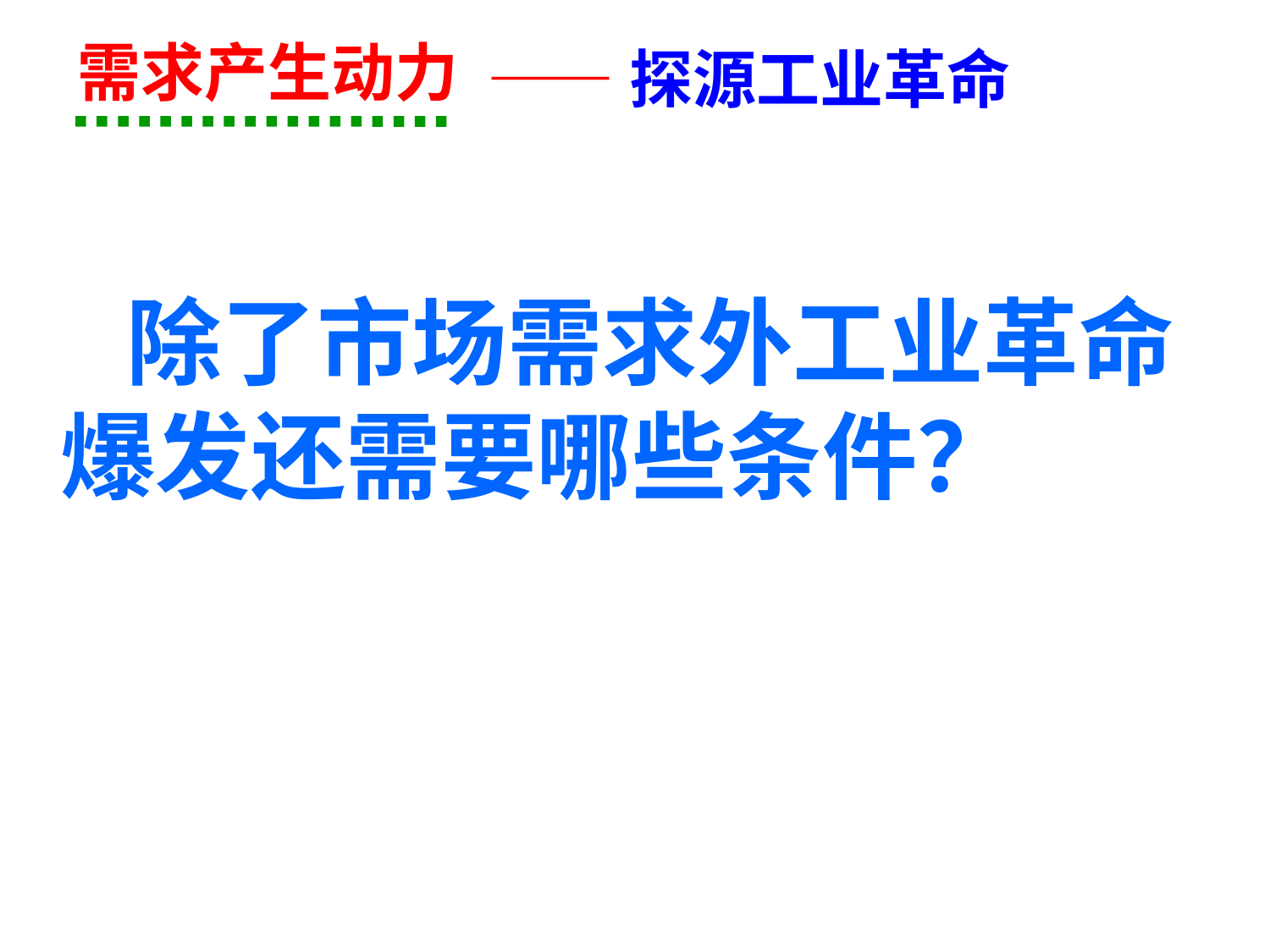

需求产生动力
——探源工业革命

  除了市场需求外工业革命爆发还需要哪些条件？